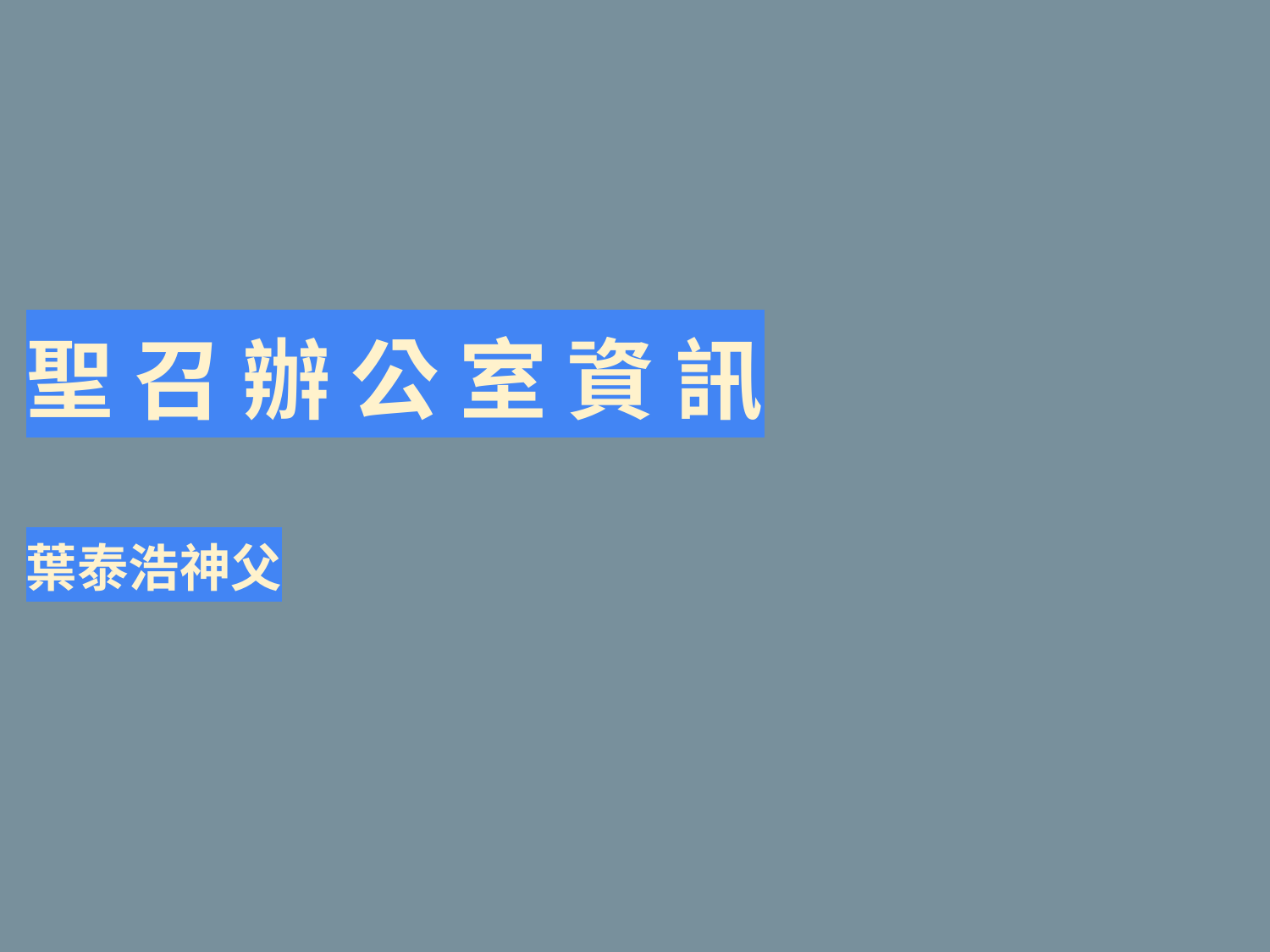

#

聖 召 辦 公 室 資 訊

葉泰浩神父